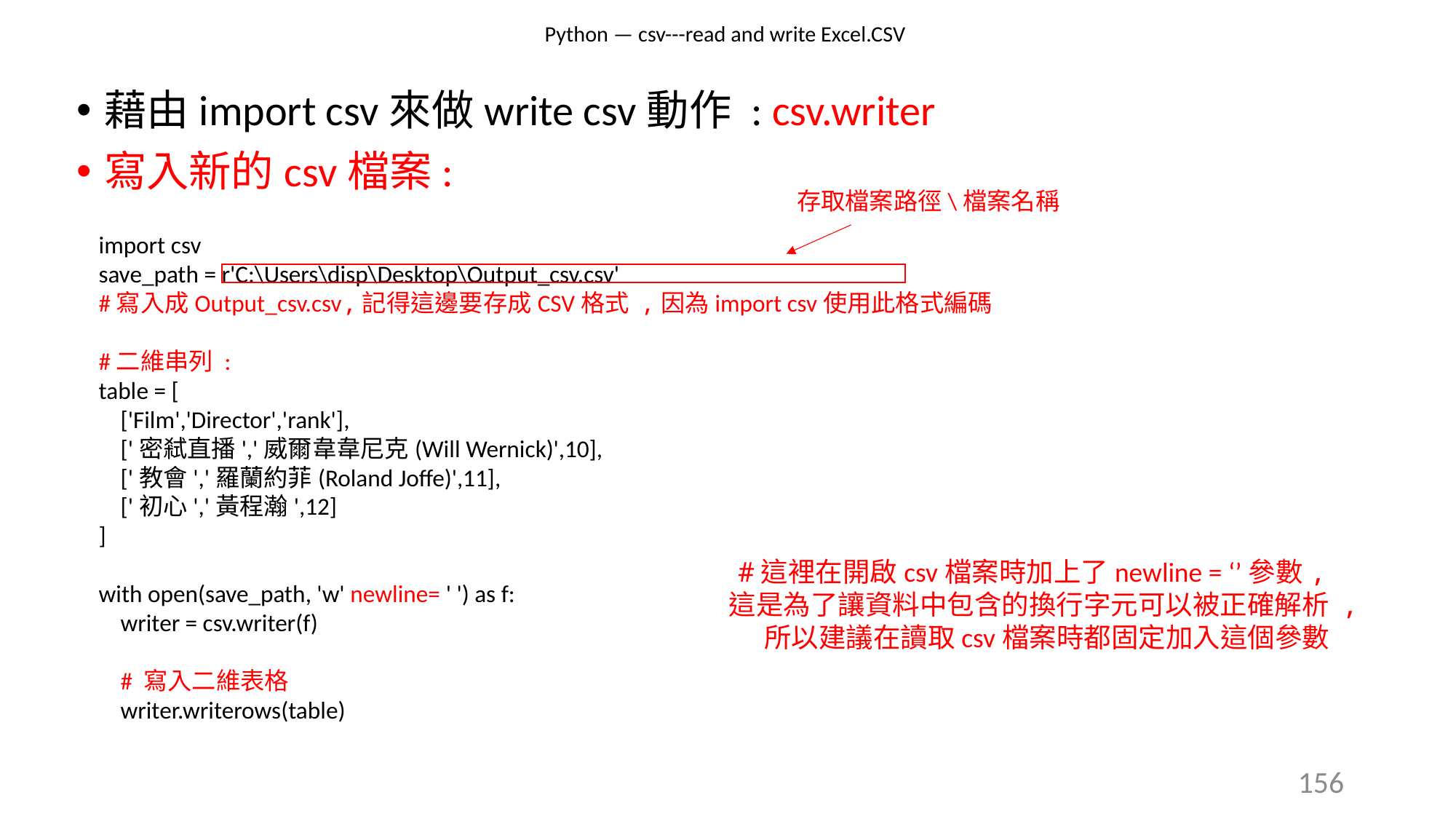

# Python — csv---read and write Excel.CSV
藉由import csv來做write csv動作 : csv.writer
寫入新的csv檔案:

存取檔案路徑\檔案名稱
import csv
save_path = r'C:\Users\disp\Desktop\Output_csv.csv'
#寫入成Output_csv.csv,記得這邊要存成CSV格式 ,因為import csv使用此格式編碼

#二維串列 :
table = [
    ['Film','Director','rank'],
    ['密弒直播','威爾韋韋尼克(Will Wernick)',10],
    ['教會','羅蘭約菲(Roland Joffe)',11],
    ['初心','黃程瀚',12]
]

with open(save_path, 'w' newline= ' ') as f:
    writer = csv.writer(f)

    # 寫入二維表格
    writer.writerows(table)

#這裡在開啟csv檔案時加上了newline = ‘’參數,這是為了讓資料中包含的換行字元可以被正確解析 , 所以建議在讀取csv檔案時都固定加入這個參數

156